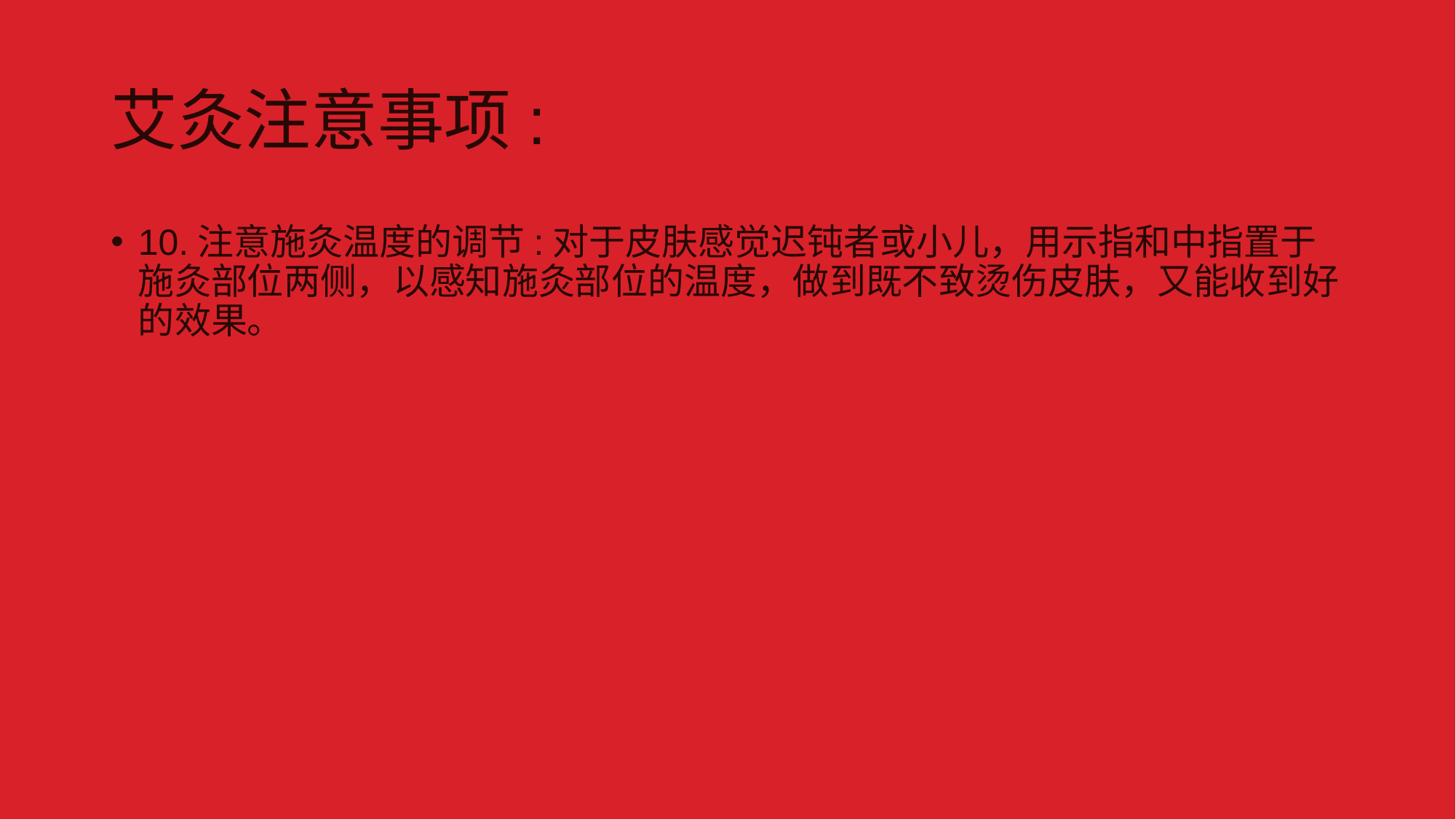

# 艾灸注意事项:
10.注意施灸温度的调节:对于皮肤感觉迟钝者或小儿，用示指和中指置于施灸部位两侧，以感知施灸部位的温度，做到既不致烫伤皮肤，又能收到好的效果。